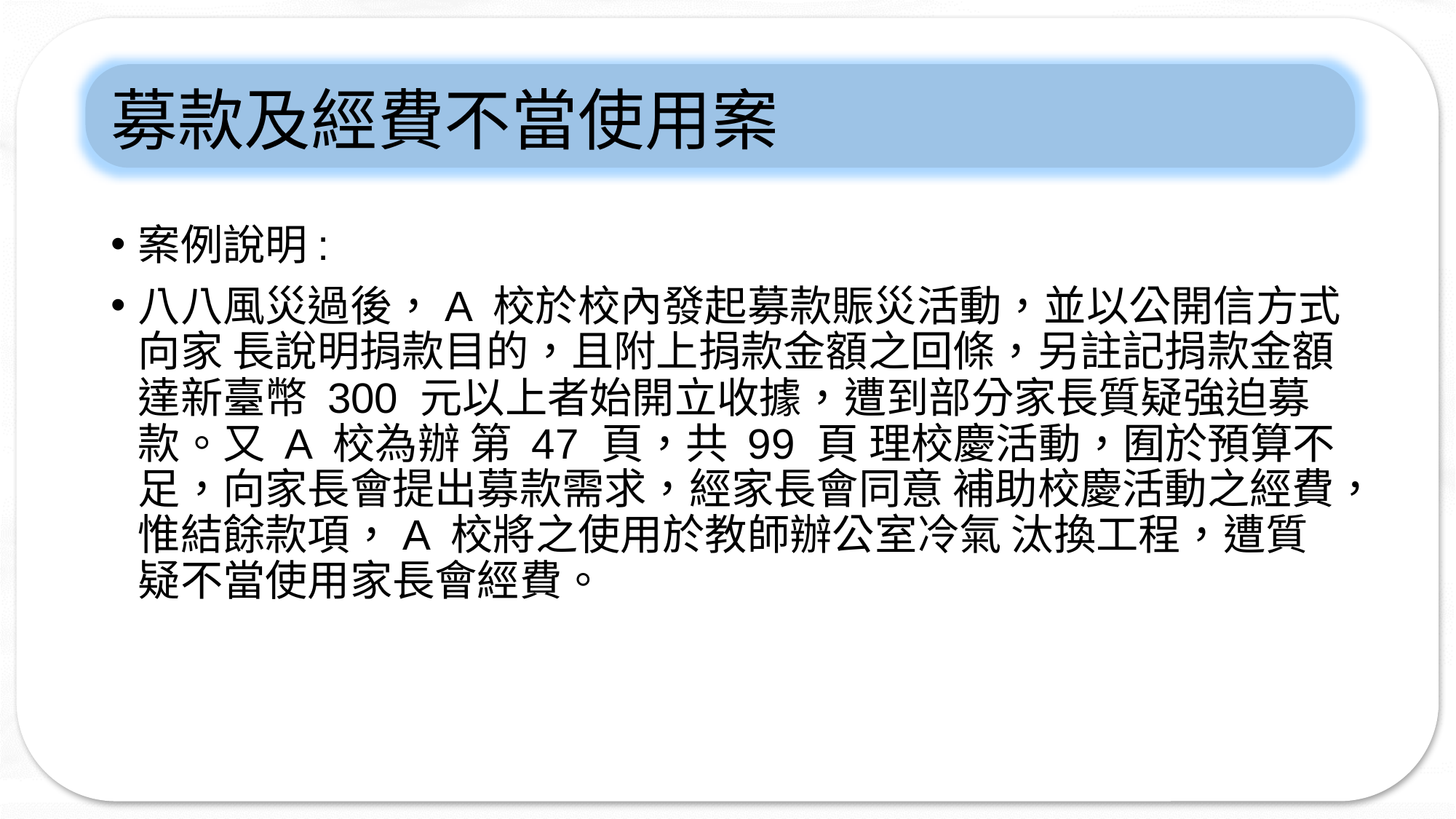

# 募款及經費不當使用案

案例說明:
八八風災過後，A 校於校內發起募款賑災活動，並以公開信方式向家 長說明捐款目的，且附上捐款金額之回條，另註記捐款金額達新臺幣 300 元以上者始開立收據，遭到部分家長質疑強迫募款。又 A 校為辦 第 47 頁，共 99 頁 理校慶活動，囿於預算不足，向家長會提出募款需求，經家長會同意 補助校慶活動之經費，惟結餘款項，A 校將之使用於教師辦公室冷氣 汰換工程，遭質疑不當使用家長會經費。